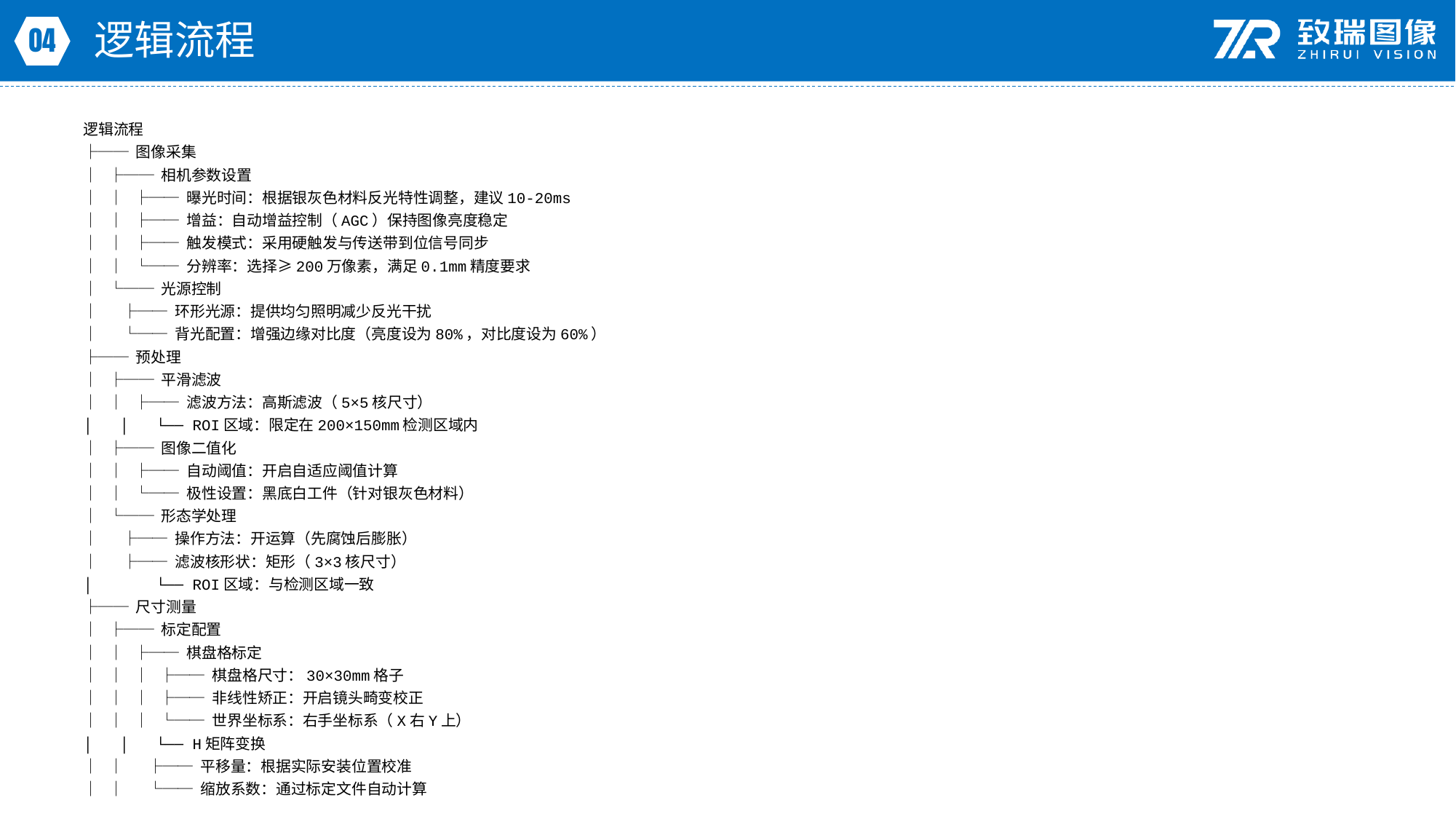

逻辑流程
04

逻辑流程
├── 图像采集
│   ├── 相机参数设置
│   │   ├── 曝光时间：根据银灰色材料反光特性调整，建议10-20ms
│   │   ├── 增益：自动增益控制（AGC）保持图像亮度稳定
│   │   ├── 触发模式：采用硬触发与传送带到位信号同步
│   │   └── 分辨率：选择≥200万像素，满足0.1mm精度要求
│   └── 光源控制
│       ├── 环形光源：提供均匀照明减少反光干扰
│       └── 背光配置：增强边缘对比度（亮度设为80%，对比度设为60%）
├── 预处理
│   ├── 平滑滤波
│   │   ├── 滤波方法：高斯滤波（5×5核尺寸）
│   │   └── ROI区域：限定在200×150mm检测区域内
│   ├── 图像二值化
│   │   ├── 自动阈值：开启自适应阈值计算
│   │   └── 极性设置：黑底白工件（针对银灰色材料）
│   └── 形态学处理
│       ├── 操作方法：开运算（先腐蚀后膨胀）
│       ├── 滤波核形状：矩形（3×3核尺寸）
│       └── ROI区域：与检测区域一致
├── 尺寸测量
│   ├── 标定配置
│   │   ├── 棋盘格标定
│   │   │   ├── 棋盘格尺寸：30×30mm格子
│   │   │   ├── 非线性矫正：开启镜头畸变校正
│   │   │   └── 世界坐标系：右手坐标系（X右Y上）
│   │   └── H矩阵变换
│   │       ├── 平移量：根据实际安装位置校准
│   │       └── 缩放系数：通过标定文件自动计算